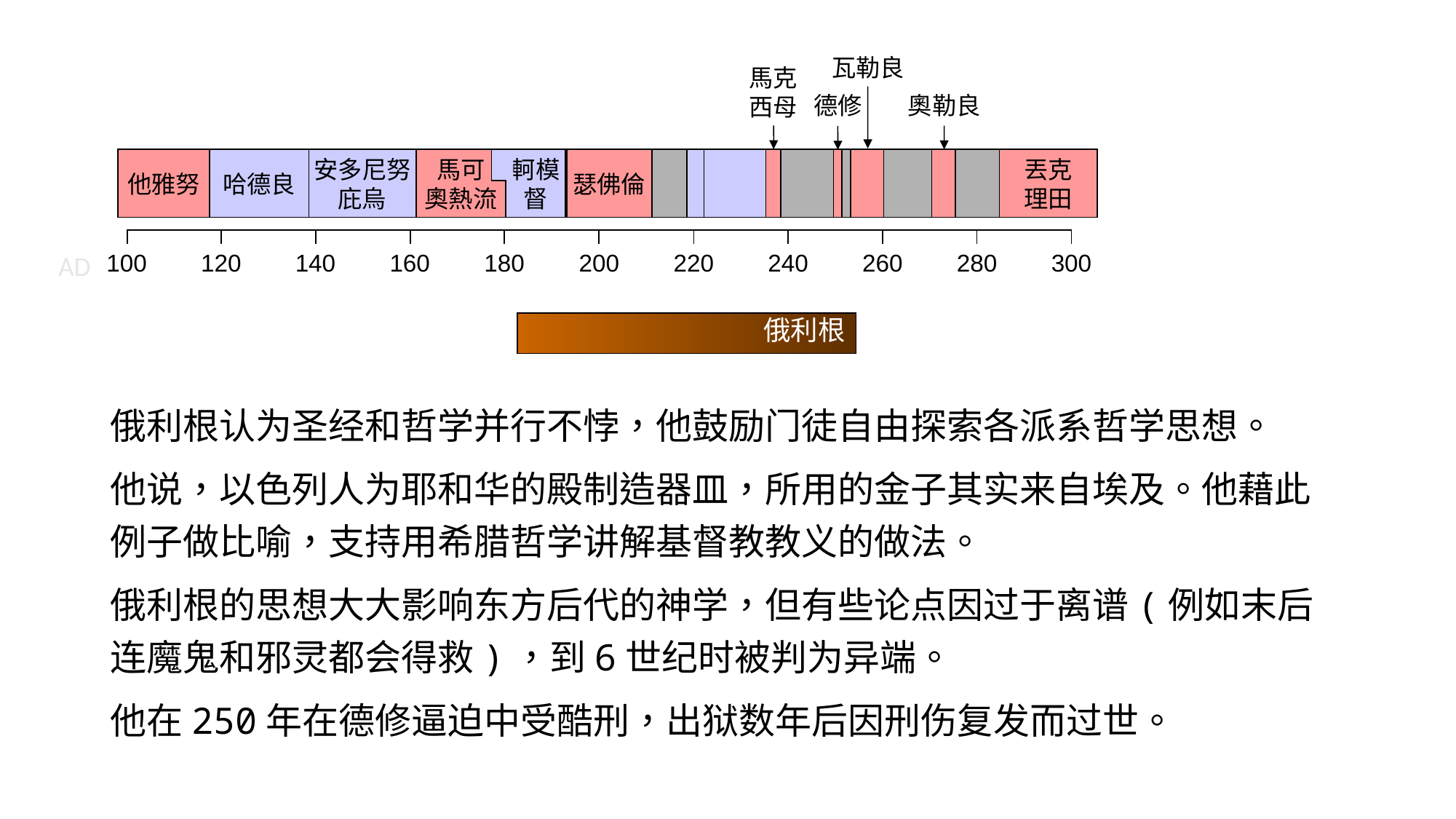

瓦勒良
馬克
西母
奧勒良
德修

他雅努
哈德良
安多尼努
庇烏
馬可
奧熱流
軻模
督

瑟佛倫

丟克
理田

|  |  |  |  |  |  |  |  |  |  |
| --- | --- | --- | --- | --- | --- | --- | --- | --- | --- |
AD
| 100 | 120 | 140 | 160 | 180 | 200 | 220 | 240 | 260 | 280 | 300 |
| --- | --- | --- | --- | --- | --- | --- | --- | --- | --- | --- |
俄利根
俄利根认为圣经和哲学并行不悖，他鼓励门徒自由探索各派系哲学思想。
他说，以色列人为耶和华的殿制造器皿，所用的金子其实来自埃及。他藉此例子做比喻，支持用希腊哲学讲解基督教教义的做法。
俄利根的思想大大影响东方后代的神学，但有些论点因过于离谱(例如末后连魔鬼和邪灵都会得救)，到6世纪时被判为异端。
他在250年在德修逼迫中受酷刑，出狱数年后因刑伤复发而过世。